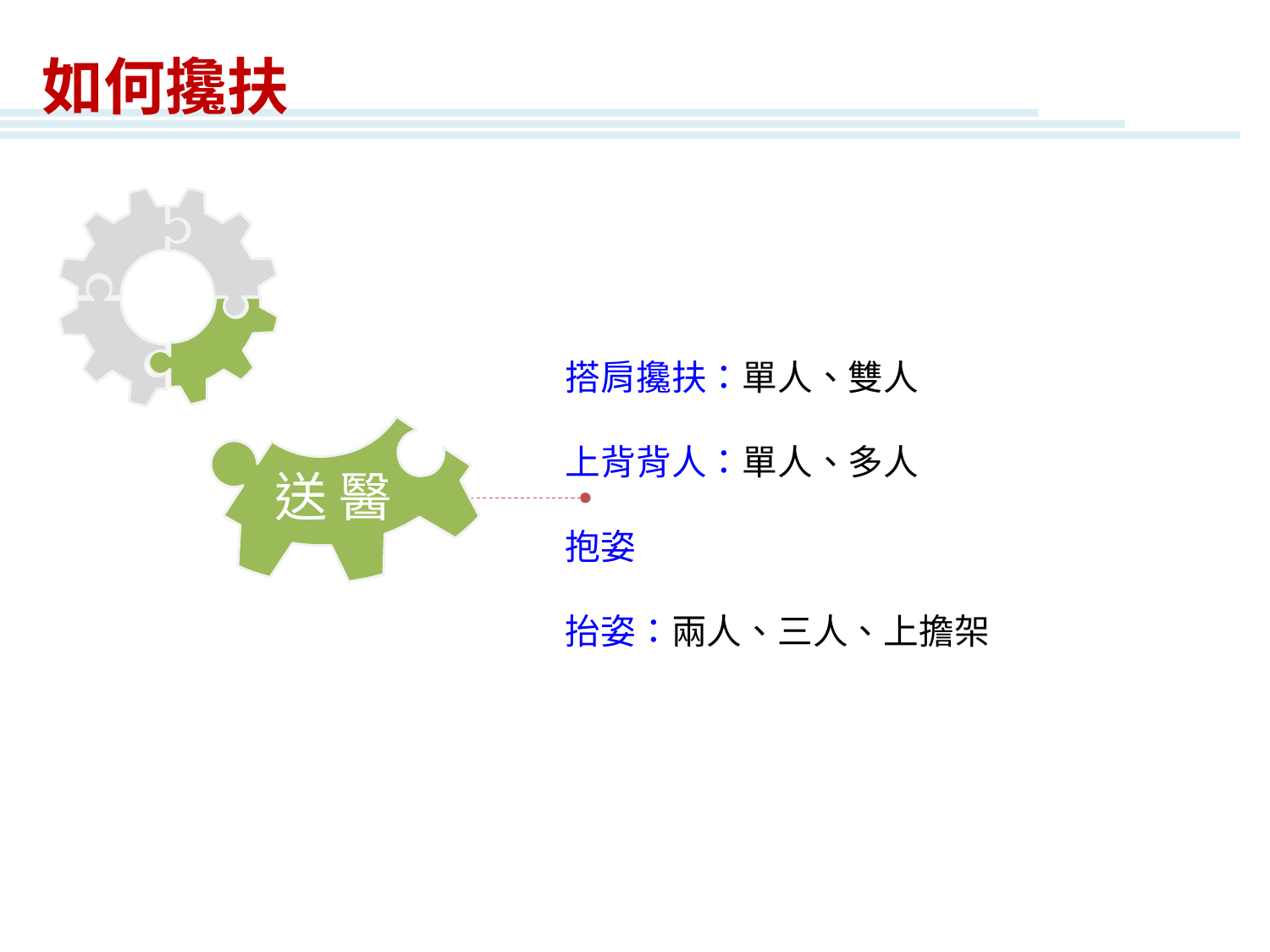

如何攙扶

搭肩攙扶：單人、雙人

上背背人：單人、多人

抱姿

抬姿：兩人、三人、上擔架

送 醫